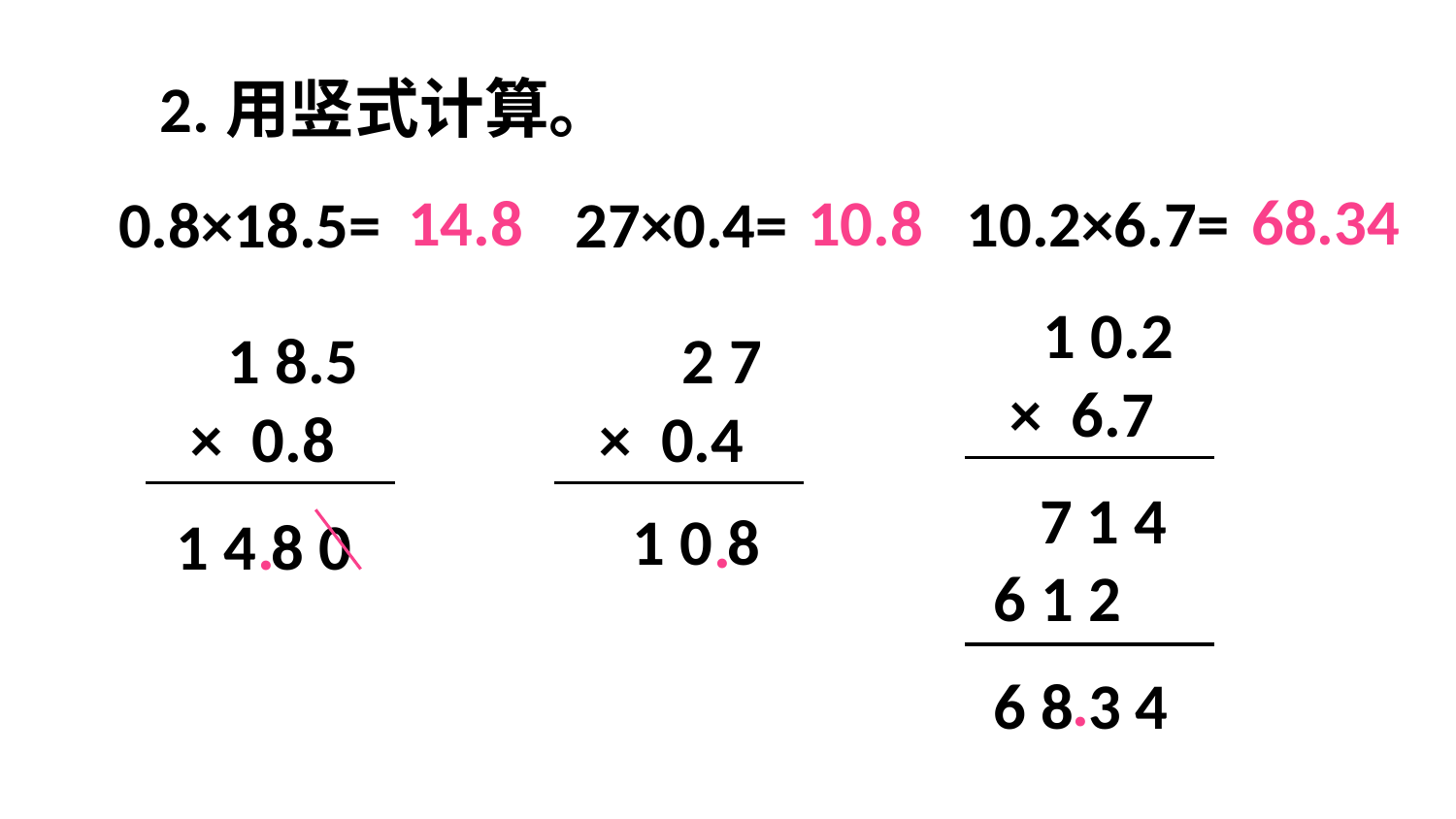

2.用竖式计算。
68.34
14.8
10.8
10.2×6.7=
0.8×18.5=
27×0.4=
1 0.2
×  6.7
7 1 4
6 1 2
6 8 3 4
1 8.5
×  0.8
1 4 8 0
2 7
×  0.4
1 0 8
.
.
.